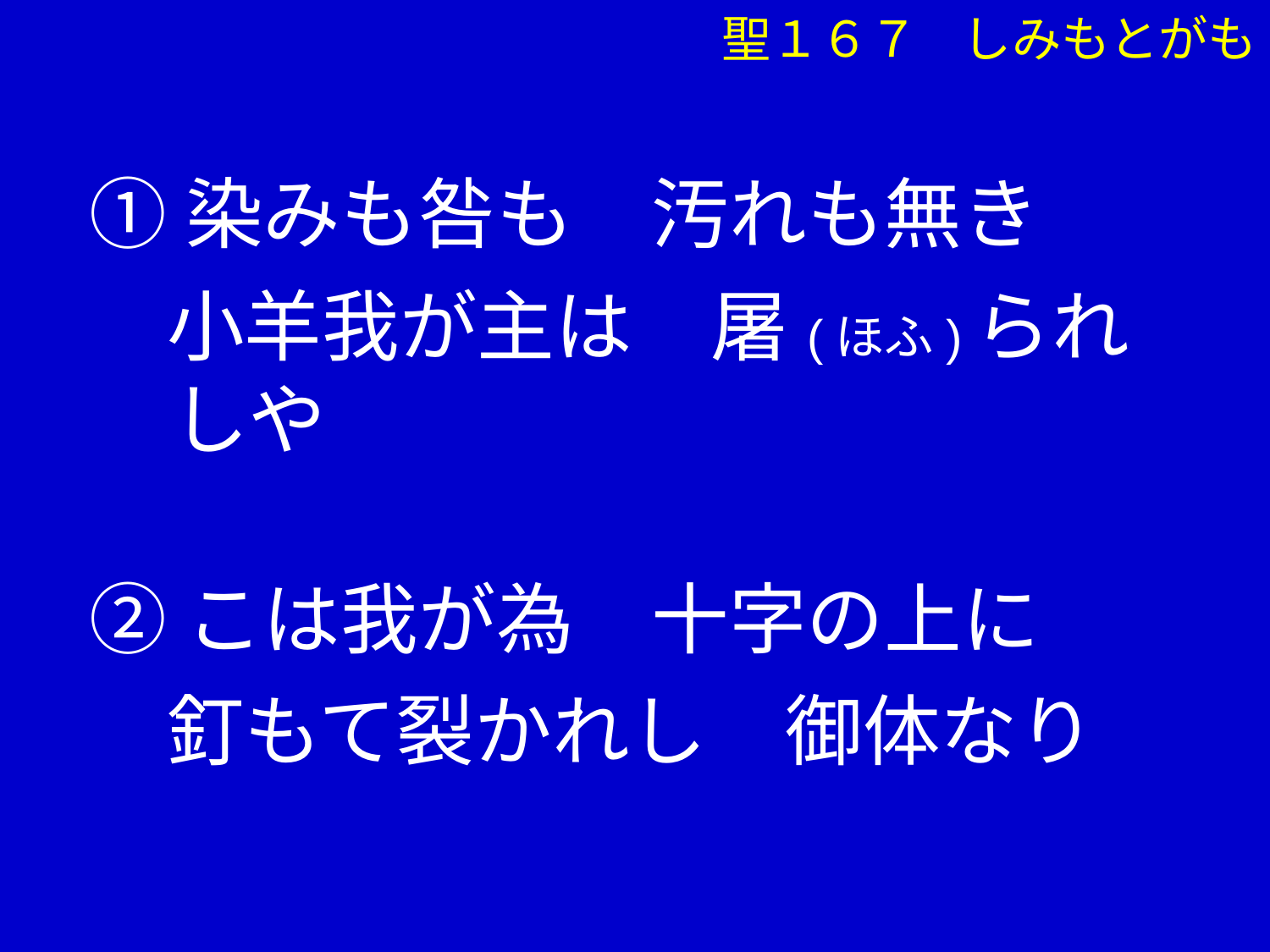

聖１６７    しみもとがも
①染みも咎も　汚れも無き
　小羊我が主は　屠(ほふ)られしや

②こは我が為　十字の上に
　釘もて裂かれし　御体なり